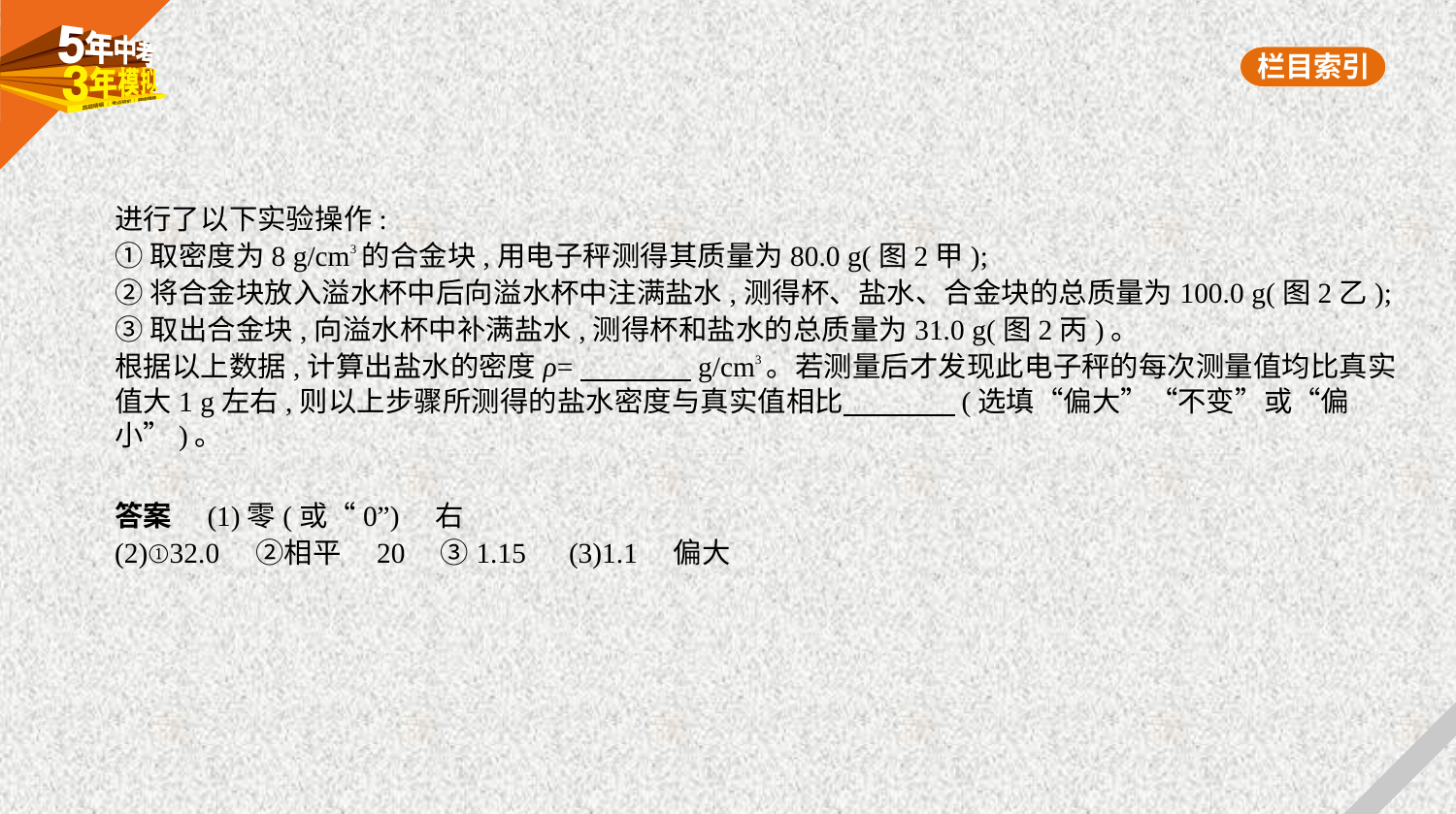

进行了以下实验操作:
①取密度为8 g/cm3的合金块,用电子秤测得其质量为80.0 g(图2甲);
②将合金块放入溢水杯中后向溢水杯中注满盐水,测得杯、盐水、合金块的总质量为100.0 g(图2乙);
③取出合金块,向溢水杯中补满盐水,测得杯和盐水的总质量为31.0 g(图2丙)。
根据以上数据,计算出盐水的密度ρ=　　　    g/cm3。若测量后才发现此电子秤的每次测量值均比真实
值大1 g左右,则以上步骤所测得的盐水密度与真实值相比　　　    (选填“偏大”“不变”或“偏
小”)。
答案　(1)零(或“0”)　右
(2)①32.0　②相平　20　③1.15　(3)1.1　偏大